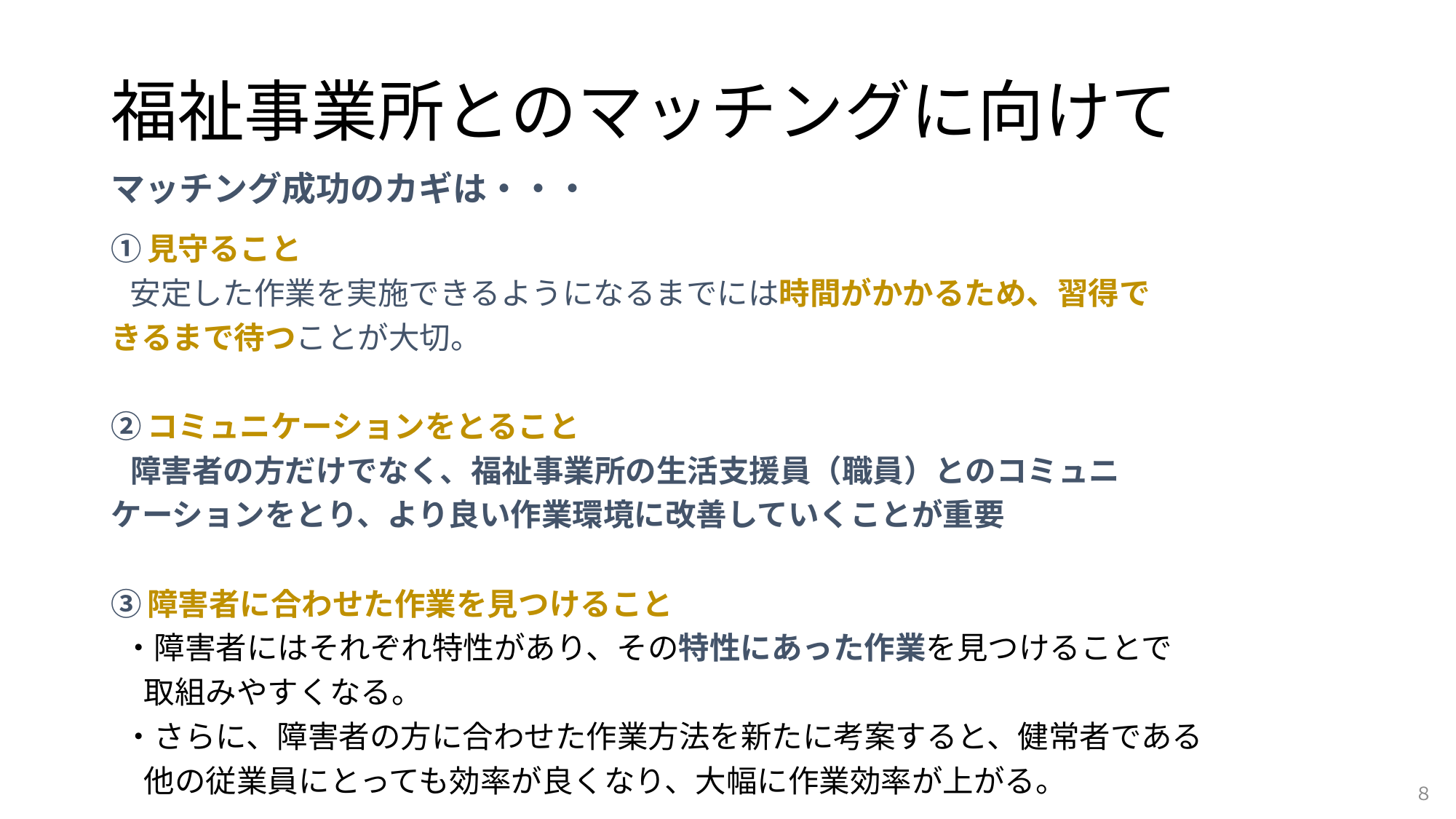

# 福祉事業所とのマッチングに向けて
マッチング成功のカギは・・・

①見守ること
  安定した作業を実施できるようになるまでには時間がかかるため、習得で
きるまで待つことが大切。

②コミュニケーションをとること
  障害者の方だけでなく、福祉事業所の生活支援員（職員）とのコミュニ
ケーションをとり、より良い作業環境に改善していくことが重要

③障害者に合わせた作業を見つけること
 ・障害者にはそれぞれ特性があり、その特性にあった作業を見つけることで
    取組みやすくなる。
 ・さらに、障害者の方に合わせた作業方法を新たに考案すると、健常者である
    他の従業員にとっても効率が良くなり、大幅に作業効率が上がる。
８